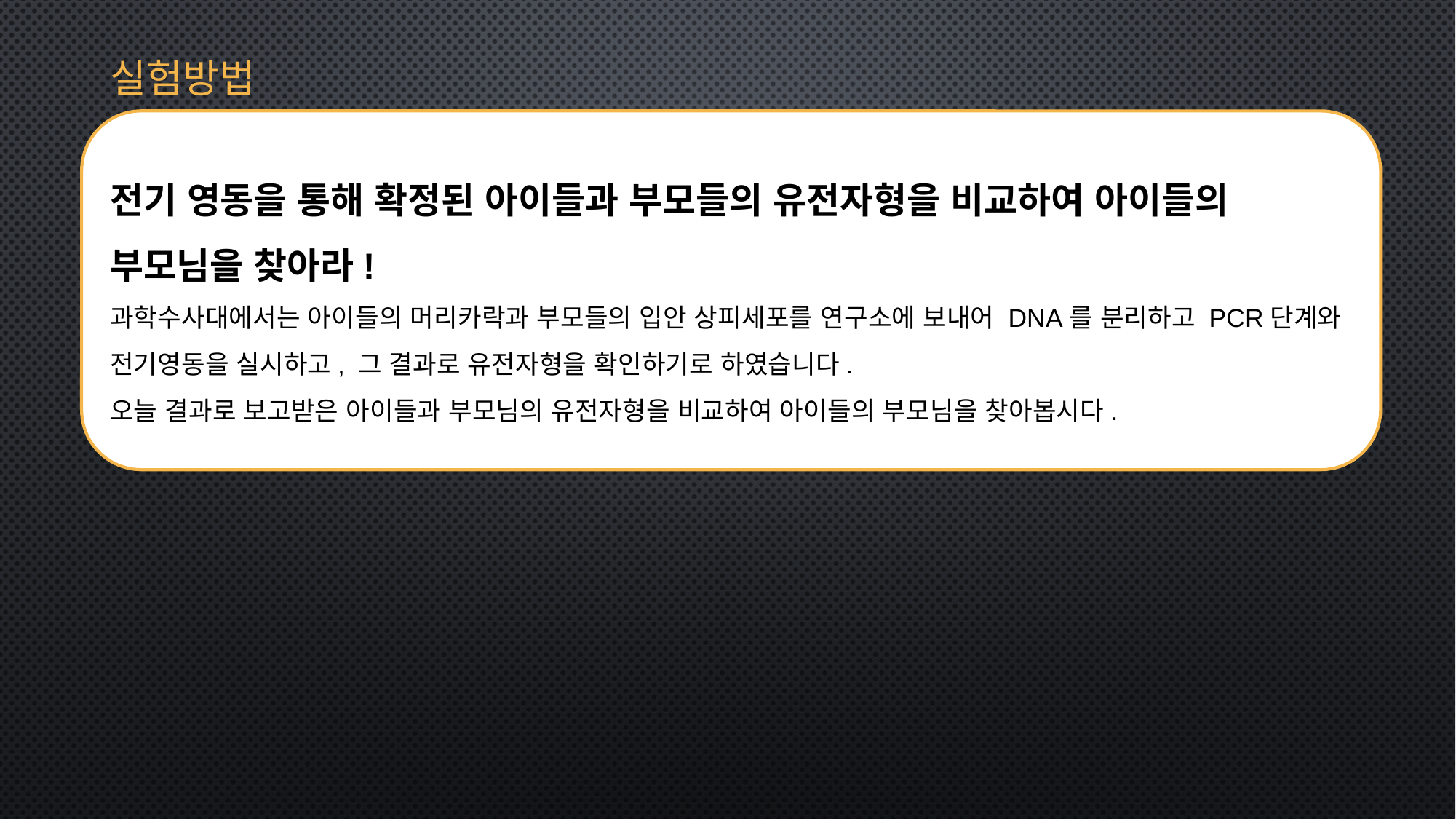

실험방법
전기 영동을 통해 확정된 아이들과 부모들의 유전자형을 비교하여 아이들의 부모님을 찾아라!
과학수사대에서는 아이들의 머리카락과 부모들의 입안 상피세포를 연구소에 보내어 DNA를 분리하고 PCR단계와 전기영동을 실시하고, 그 결과로 유전자형을 확인하기로 하였습니다.
오늘 결과로 보고받은 아이들과 부모님의 유전자형을 비교하여 아이들의 부모님을 찾아봅시다.